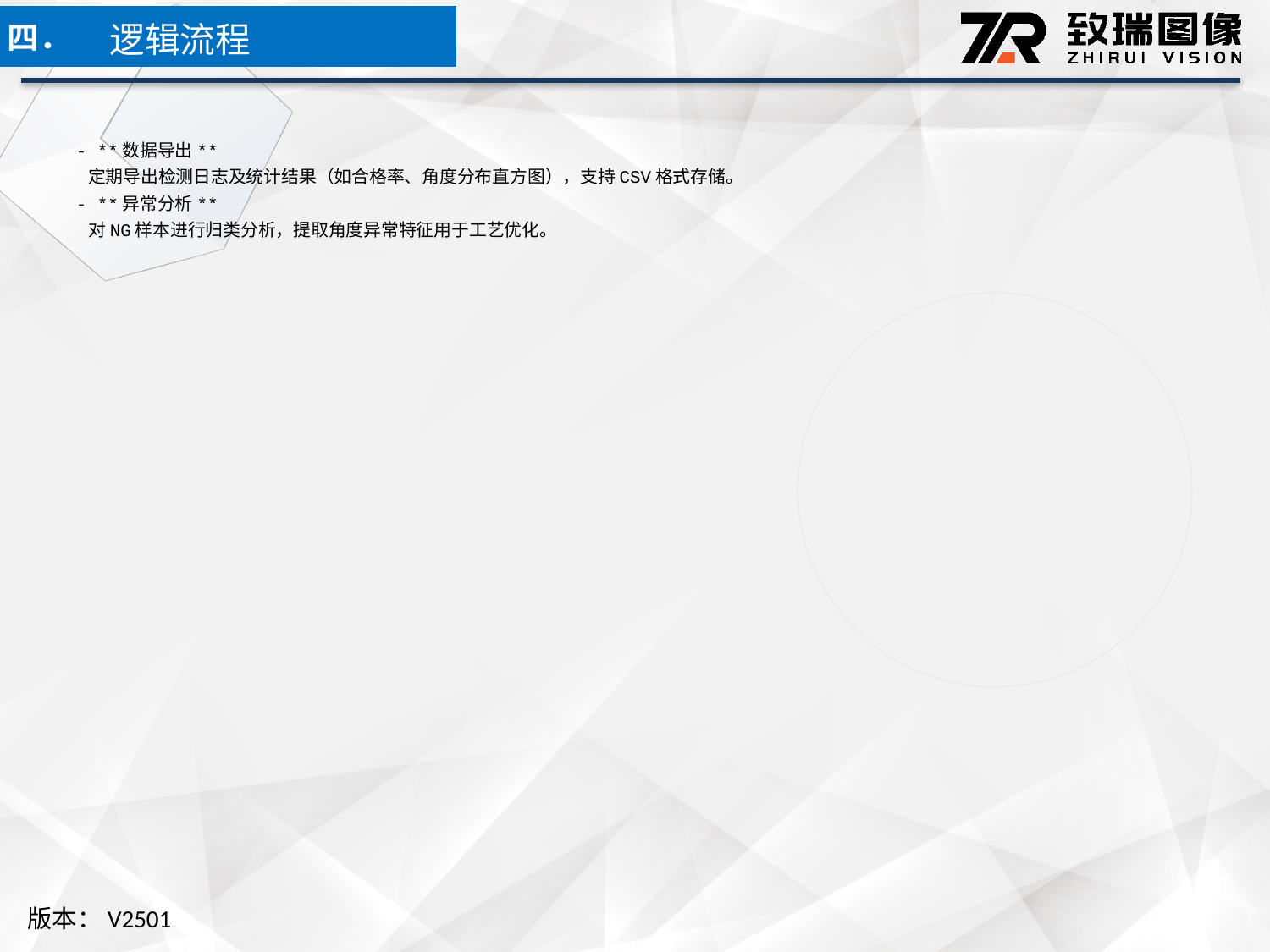

逻辑流程
四．

- **数据导出**
  定期导出检测日志及统计结果（如合格率、角度分布直方图），支持CSV格式存储。
- **异常分析**
  对NG样本进行归类分析，提取角度异常特征用于工艺优化。